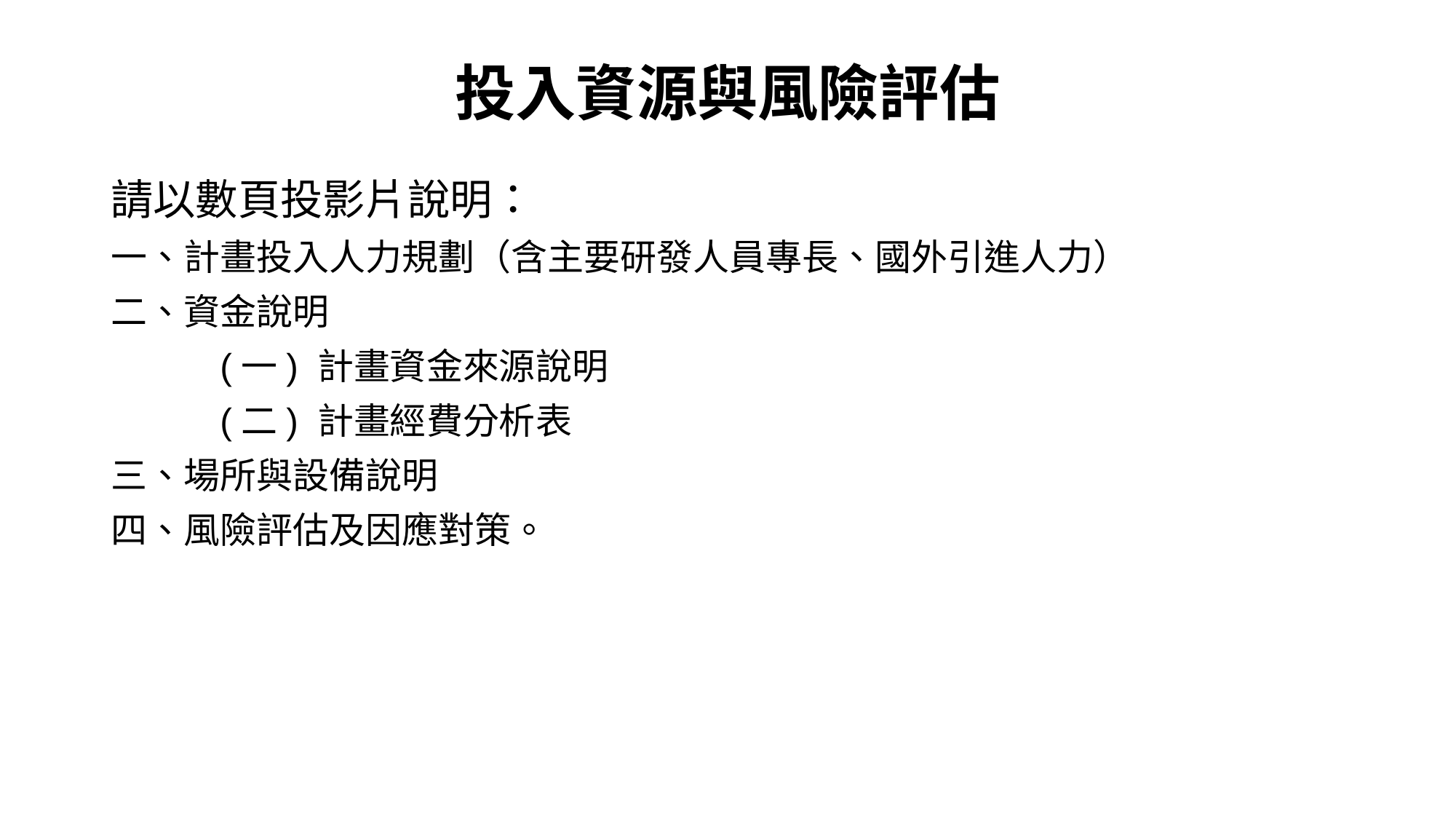

# 投入資源與風險評估
請以數頁投影片說明：
一、計畫投入人力規劃（含主要研發人員專長、國外引進人力）
二、資金說明
	(一) 計畫資金來源說明
	(二) 計畫經費分析表
三、場所與設備說明
四、風險評估及因應對策。